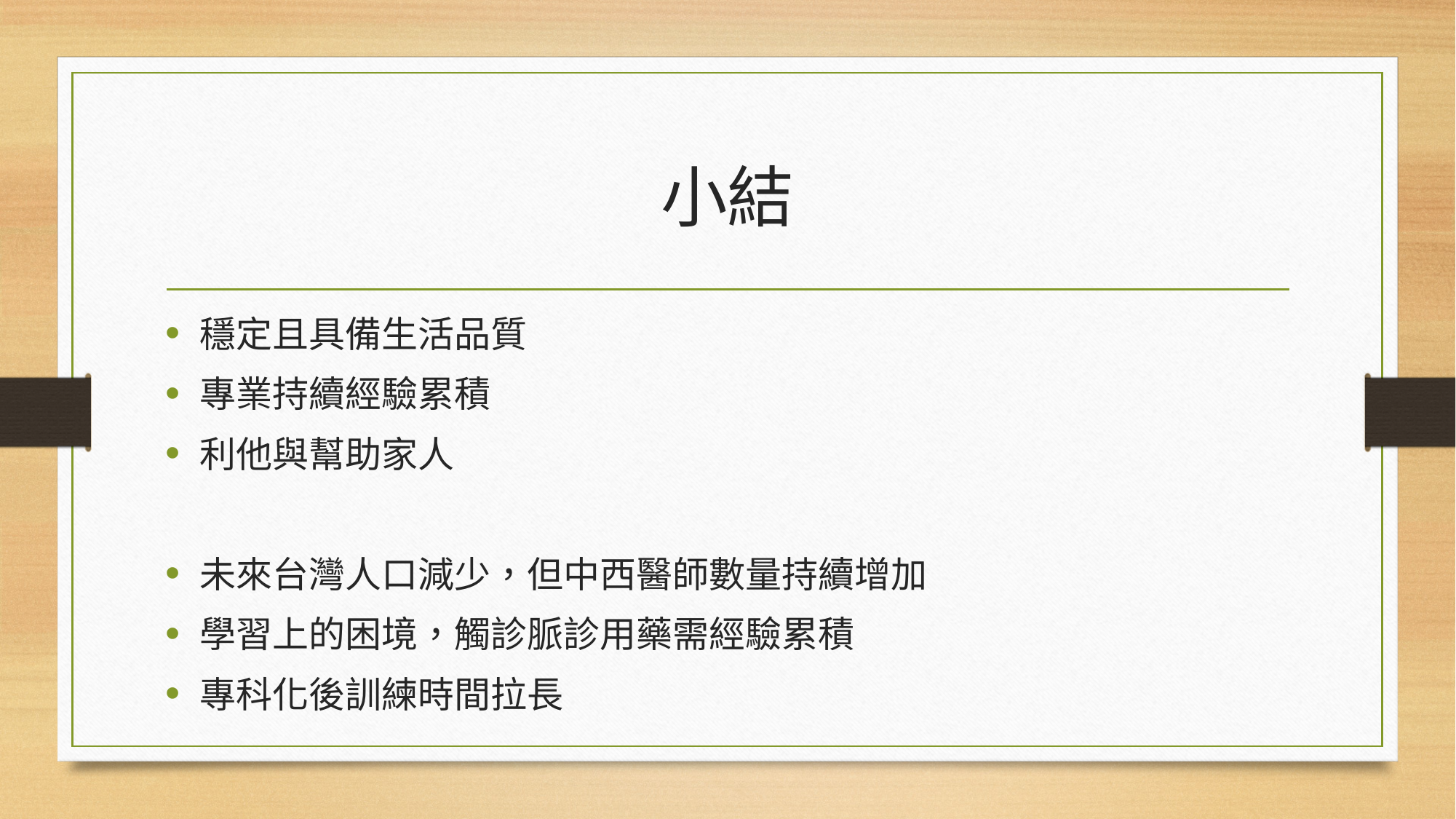

# 小結
穩定且具備生活品質
專業持續經驗累積
利他與幫助家人

未來台灣人口減少，但中西醫師數量持續增加
學習上的困境，觸診脈診用藥需經驗累積
專科化後訓練時間拉長